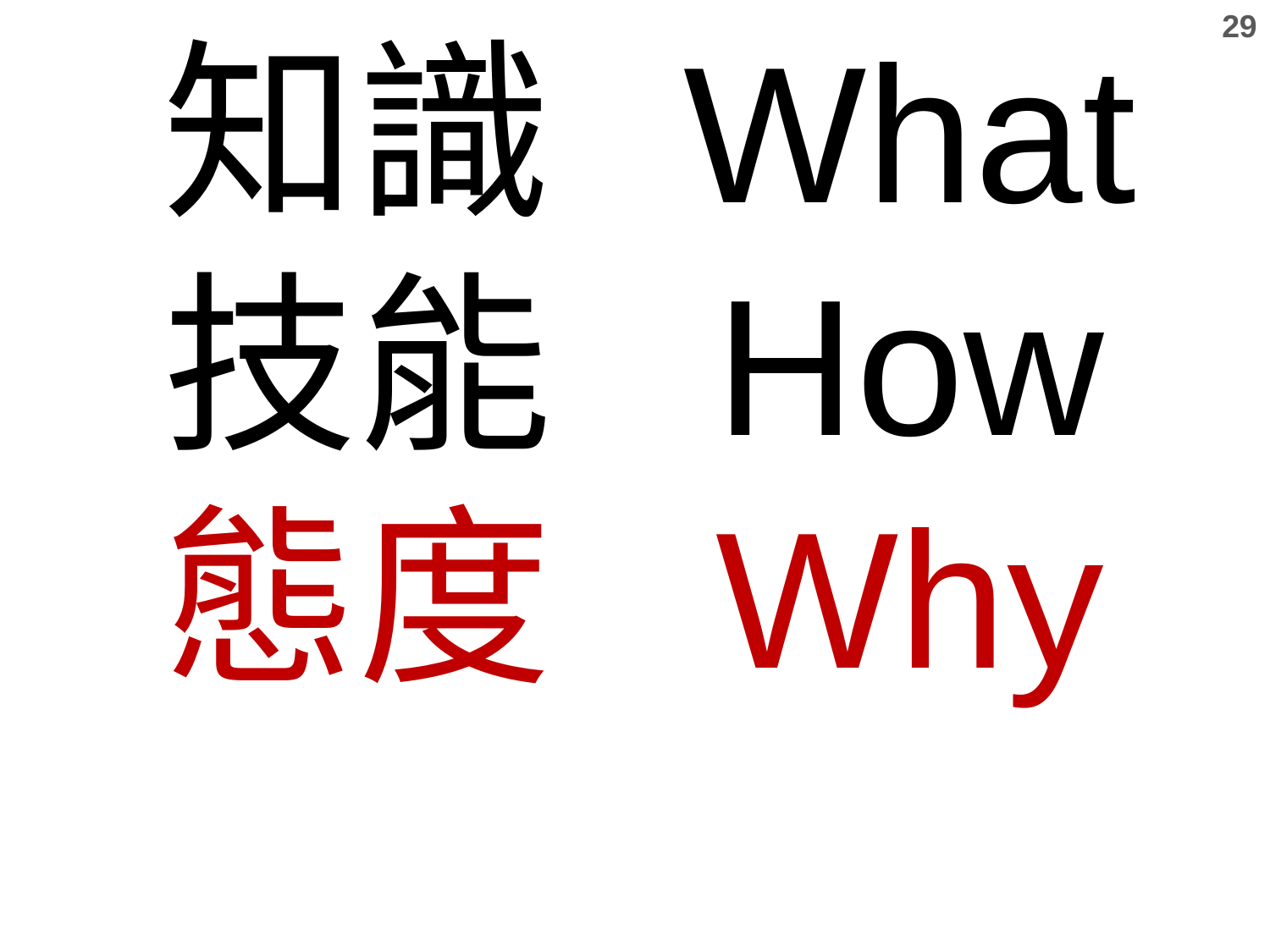

29
知識
技能
態度
What
How
Why